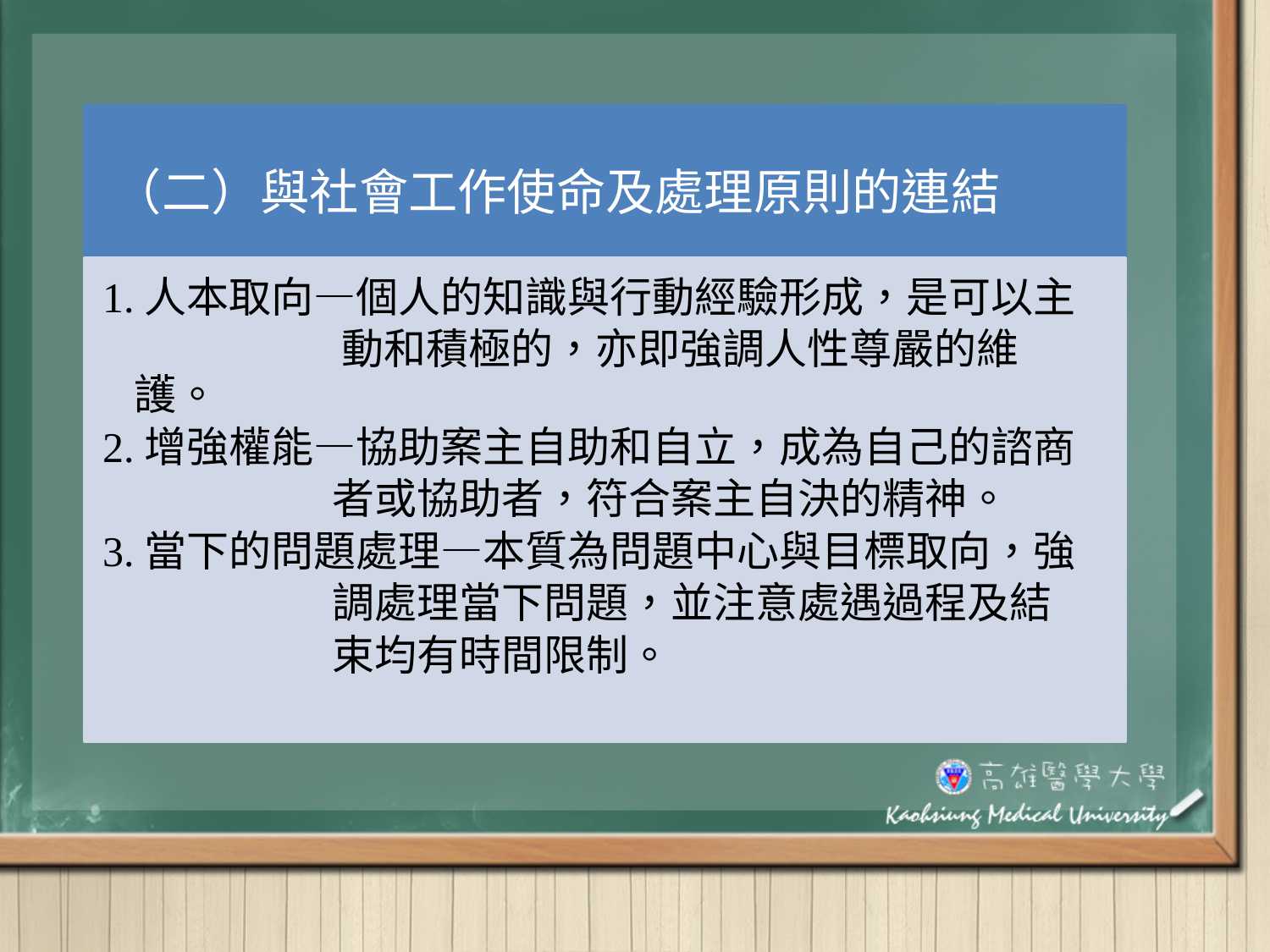

#
（二）與社會工作使命及處理原則的連結
1.人本取向—個人的知識與行動經驗形成，是可以主
                        動和積極的，亦即強調人性尊嚴的維護。
2.增強權能—協助案主自助和自立，成為自己的諮商
                       者或協助者，符合案主自決的精神。
3.當下的問題處理—本質為問題中心與目標取向，強
                       調處理當下問題，並注意處遇過程及結
                       束均有時間限制。